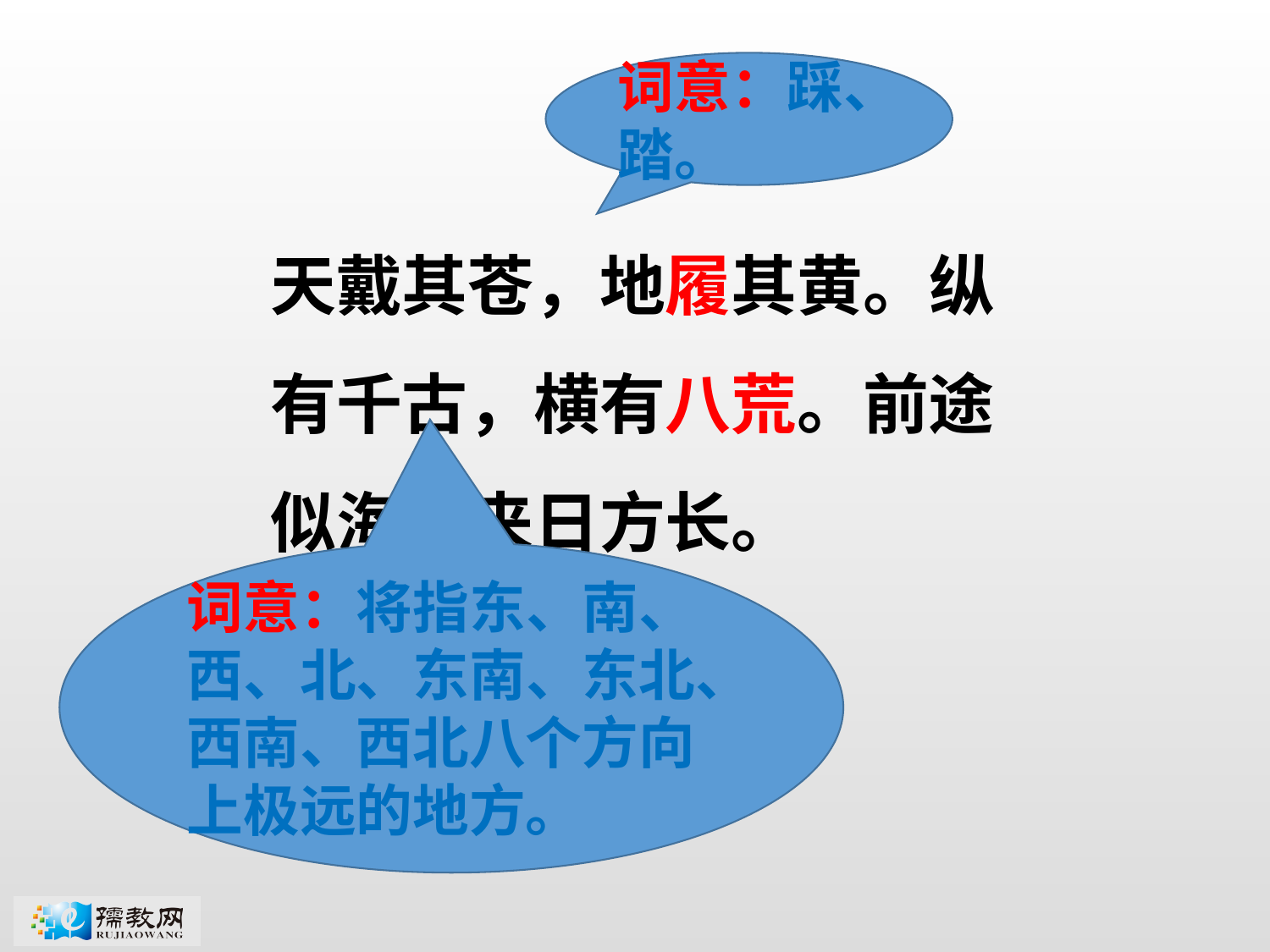

词意：踩、踏。
天戴其苍，地履其黄。纵有千古，横有八荒。前途似海，来日方长。
词意：将指东、南、西、北、东南、东北、西南、西北八个方向上极远的地方。